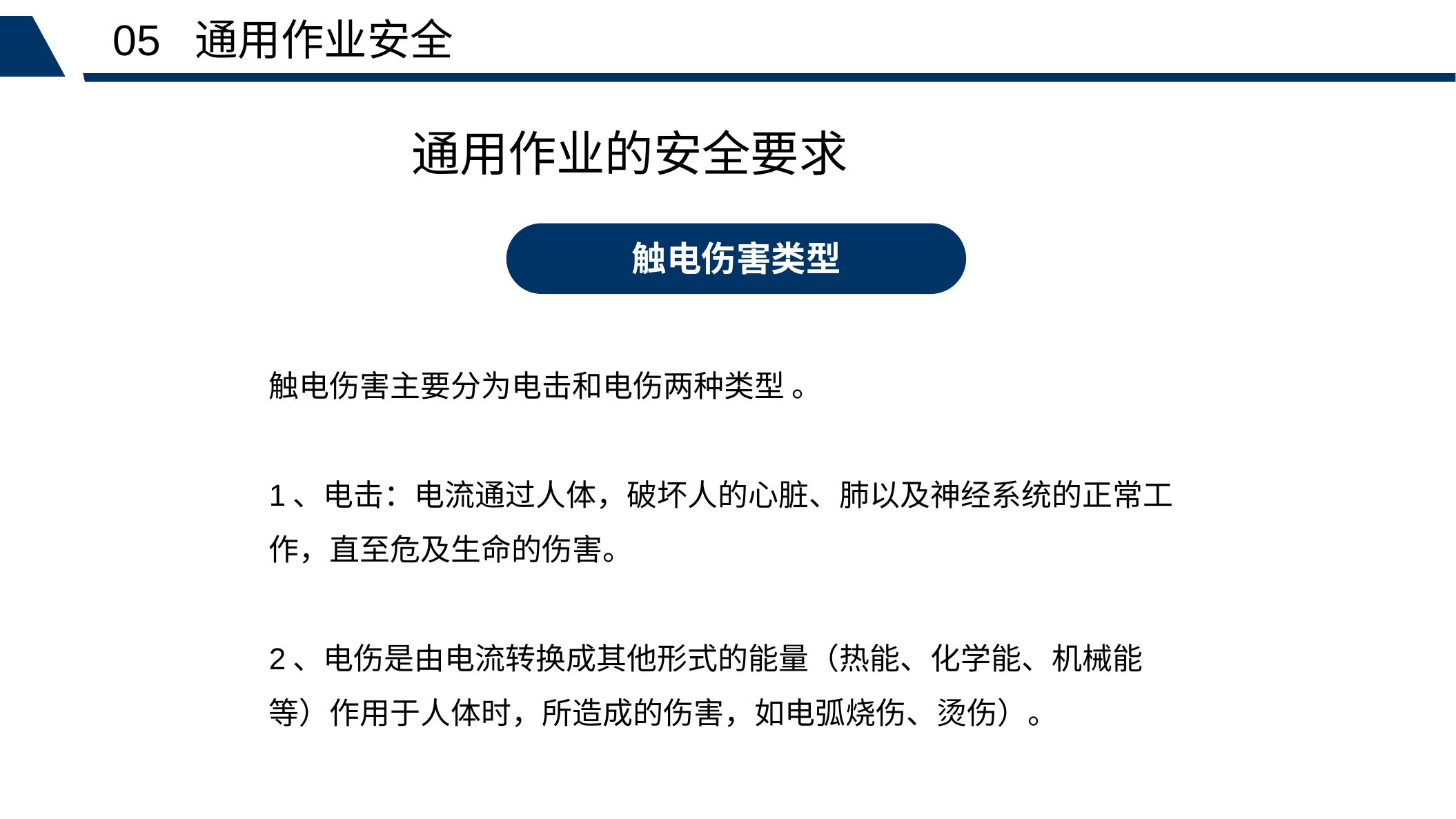

05  通用作业安全

通用作业的安全要求

触电伤害类型
触电伤害主要分为电击和电伤两种类型 。

1、电击：电流通过人体，破坏人的心脏、肺以及神经系统的正常工作，直至危及生命的伤害。

2、电伤是由电流转换成其他形式的能量（热能、化学能、机械能等）作用于人体时，所造成的伤害，如电弧烧伤、烫伤）。